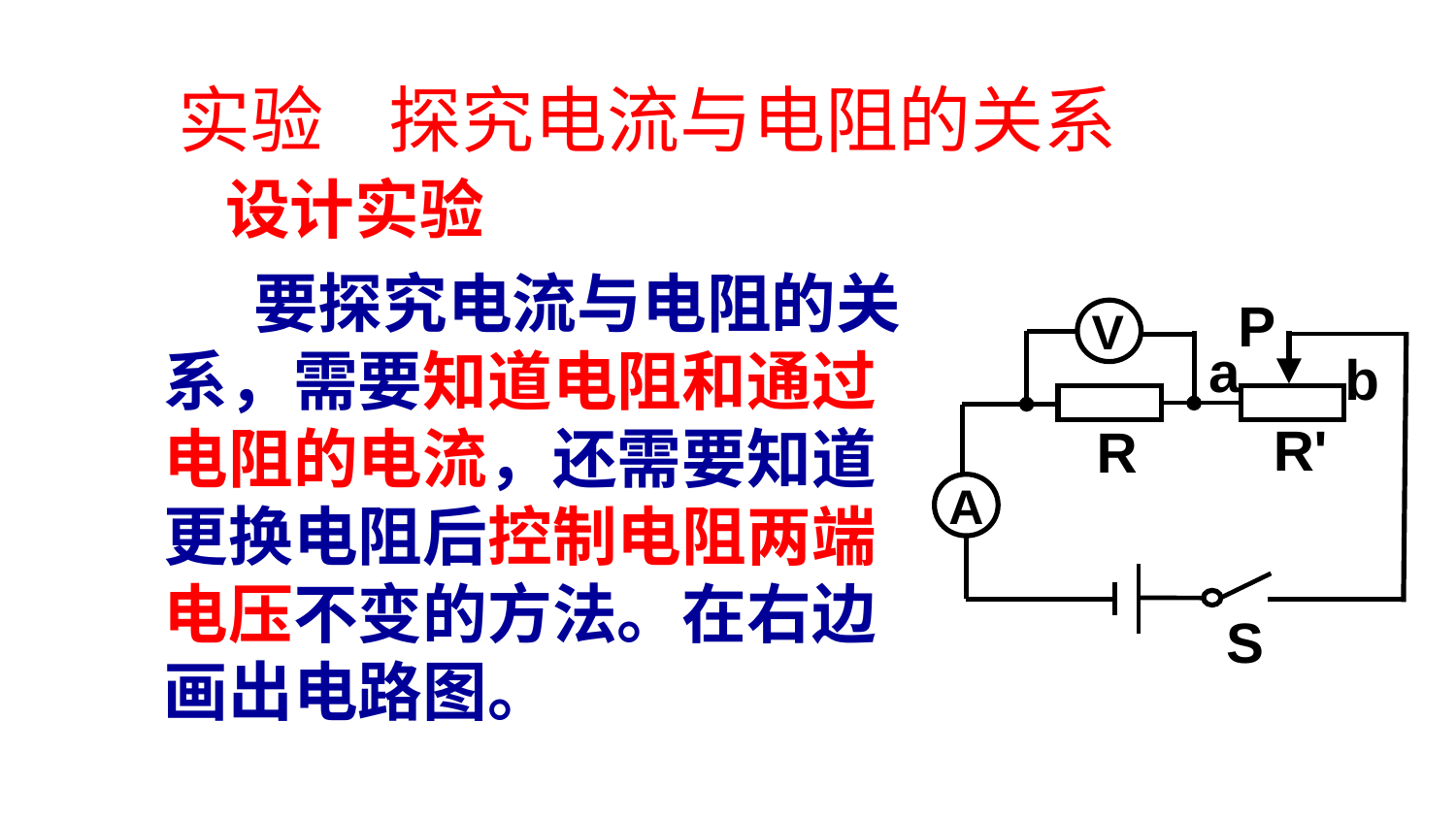

实验    探究电流与电阻的关系
     设计实验
     要探究电流与电阻的关系，需要知道电阻和通过电阻的电流，还需要知道更换电阻后控制电阻两端电压不变的方法。在右边画出电路图。
P
V

A

a
b
R'
R
S